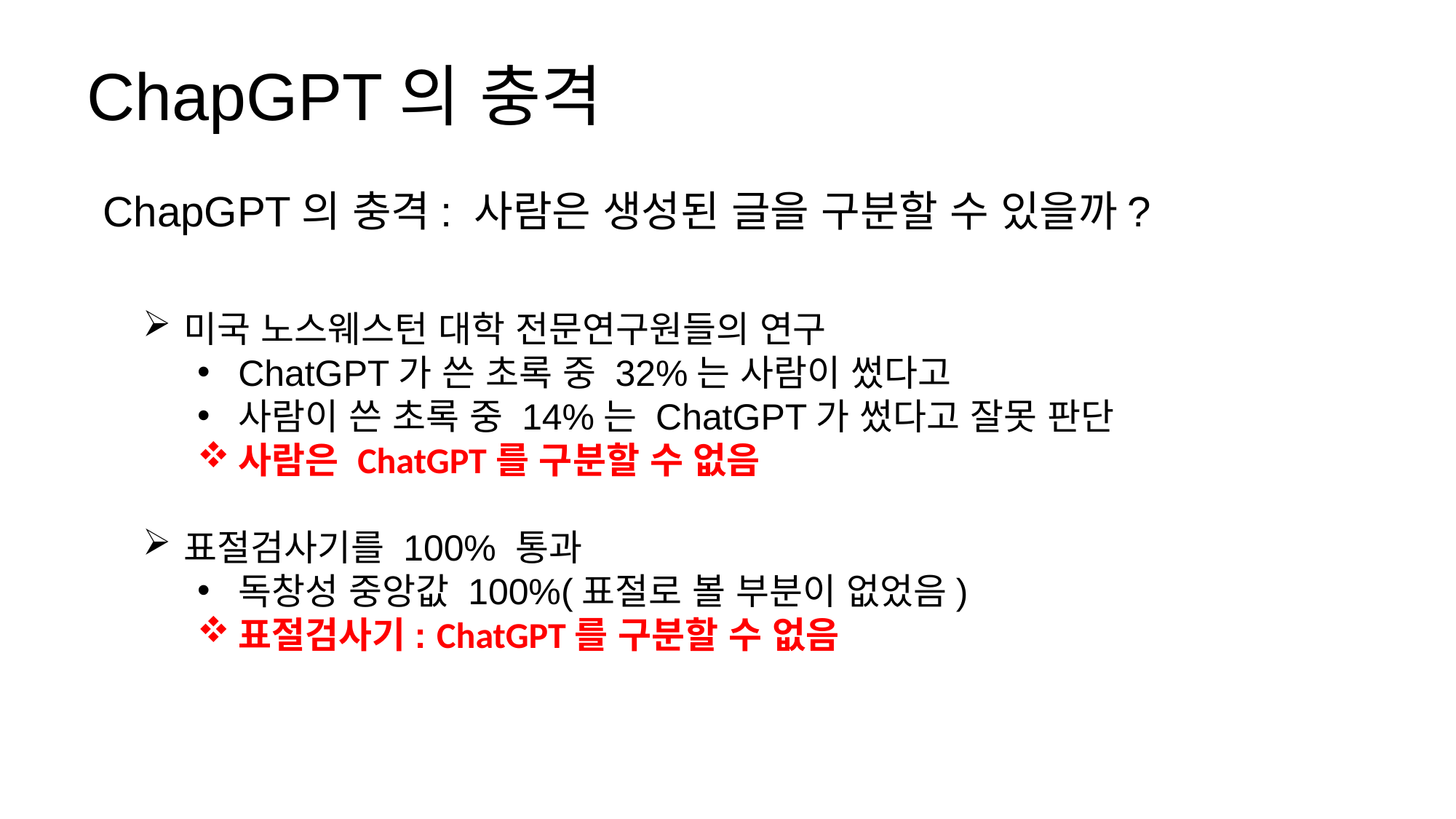

ChapGPT의 충격
ChapGPT의 충격: 사람은 생성된 글을 구분할 수 있을까?

미국 노스웨스턴 대학 전문연구원들의 연구
ChatGPT가 쓴 초록 중 32%는 사람이 썼다고
사람이 쓴 초록 중 14%는 ChatGPT가 썼다고 잘못 판단
사람은 ChatGPT를 구분할 수 없음

표절검사기를 100% 통과
독창성 중앙값 100%(표절로 볼 부분이 없었음)
표절검사기: ChatGPT를 구분할 수 없음